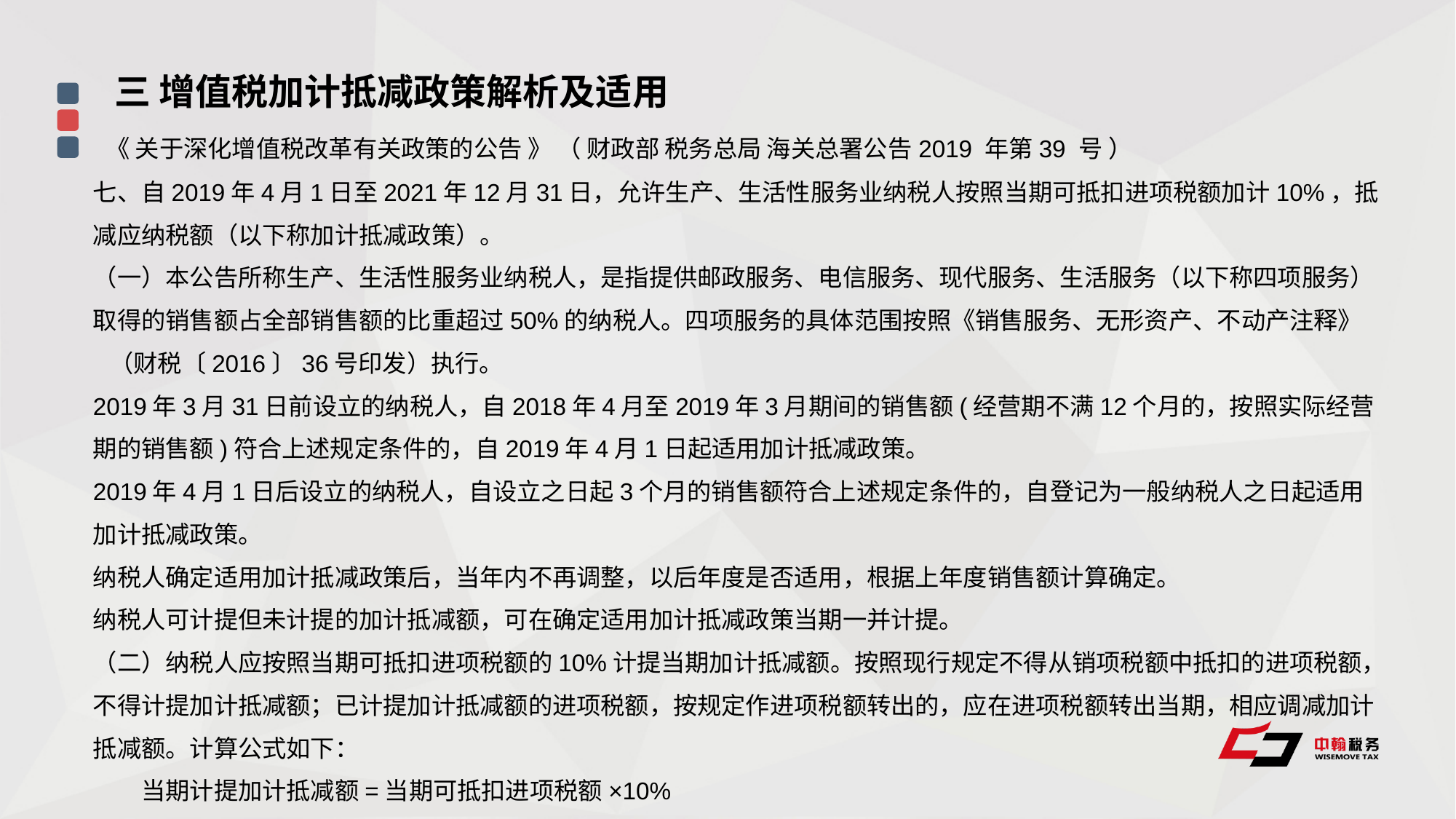

三 增值税加计抵减政策解析及适用
 《 关于深化增值税改革有关政策的公告 》 （ 财政部 税务总局 海关总署公告2019 年第39 号 ）
七、自2019年4月1日至2021年12月31日，允许生产、生活性服务业纳税人按照当期可抵扣进项税额加计10%，抵减应纳税额（以下称加计抵减政策）。
（一）本公告所称生产、生活性服务业纳税人，是指提供邮政服务、电信服务、现代服务、生活服务（以下称四项服务）取得的销售额占全部销售额的比重超过50%的纳税人。四项服务的具体范围按照《销售服务、无形资产、不动产注释》       （财税〔2016〕36号印发）执行。
2019年3月31日前设立的纳税人，自2018年4月至2019年3月期间的销售额(经营期不满12个月的，按照实际经营期的销售额)符合上述规定条件的，自2019年4月1日起适用加计抵减政策。
2019年4月1日后设立的纳税人，自设立之日起3个月的销售额符合上述规定条件的，自登记为一般纳税人之日起适用加计抵减政策。
纳税人确定适用加计抵减政策后，当年内不再调整，以后年度是否适用，根据上年度销售额计算确定。
纳税人可计提但未计提的加计抵减额，可在确定适用加计抵减政策当期一并计提。
（二）纳税人应按照当期可抵扣进项税额的10%计提当期加计抵减额。按照现行规定不得从销项税额中抵扣的进项税额，不得计提加计抵减额；已计提加计抵减额的进项税额，按规定作进项税额转出的，应在进项税额转出当期，相应调减加计抵减额。计算公式如下：
　　当期计提加计抵减额=当期可抵扣进项税额×10%
　　当期可抵减加计抵减额=上期末加计抵减额余额+当期计提加计抵减额-当期调减加计抵减额